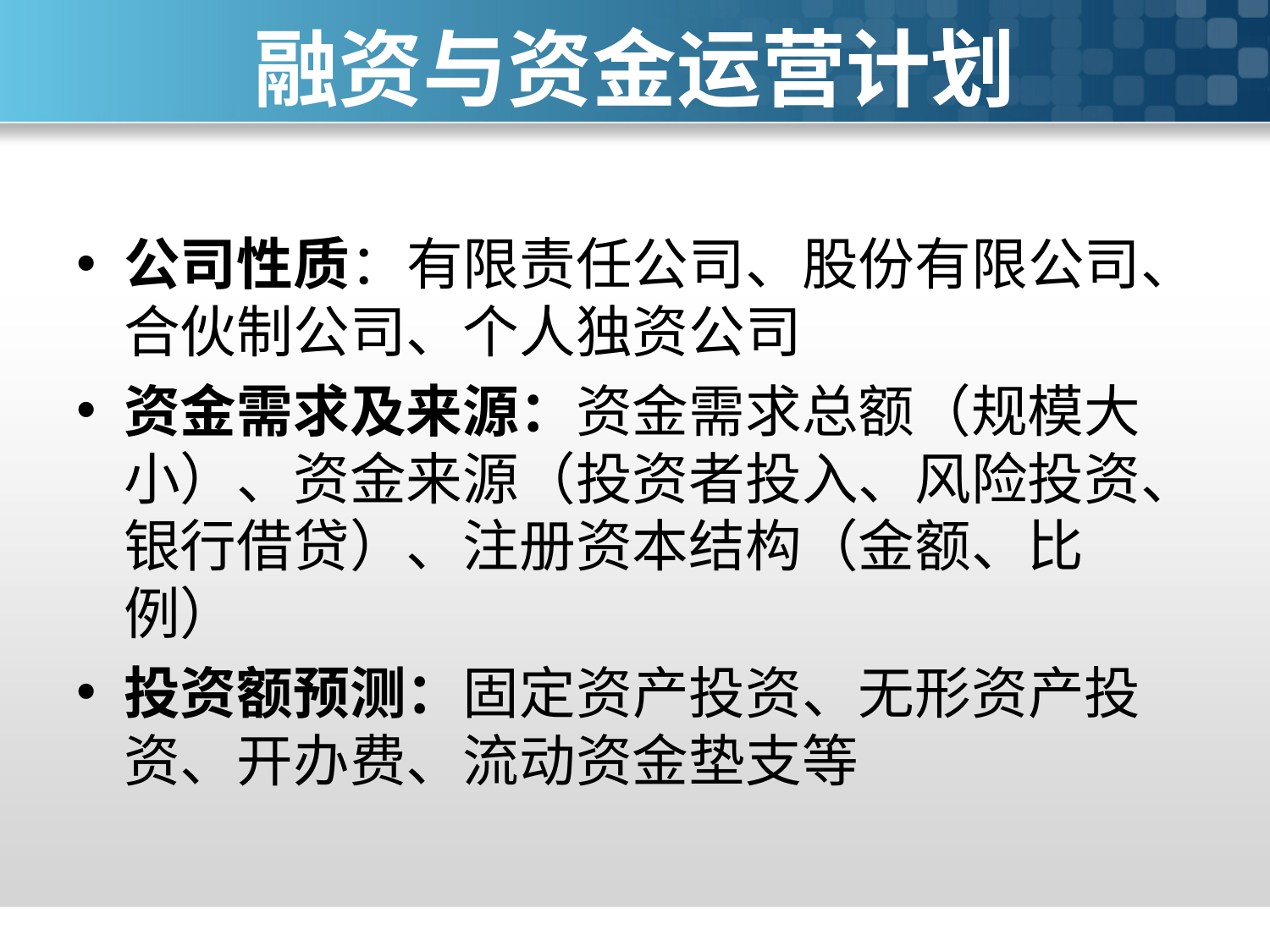

# 融资与资金运营计划
公司性质：有限责任公司、股份有限公司、合伙制公司、个人独资公司
资金需求及来源：资金需求总额（规模大小）、资金来源（投资者投入、风险投资、银行借贷）、注册资本结构（金额、比例）
投资额预测：固定资产投资、无形资产投资、开办费、流动资金垫支等